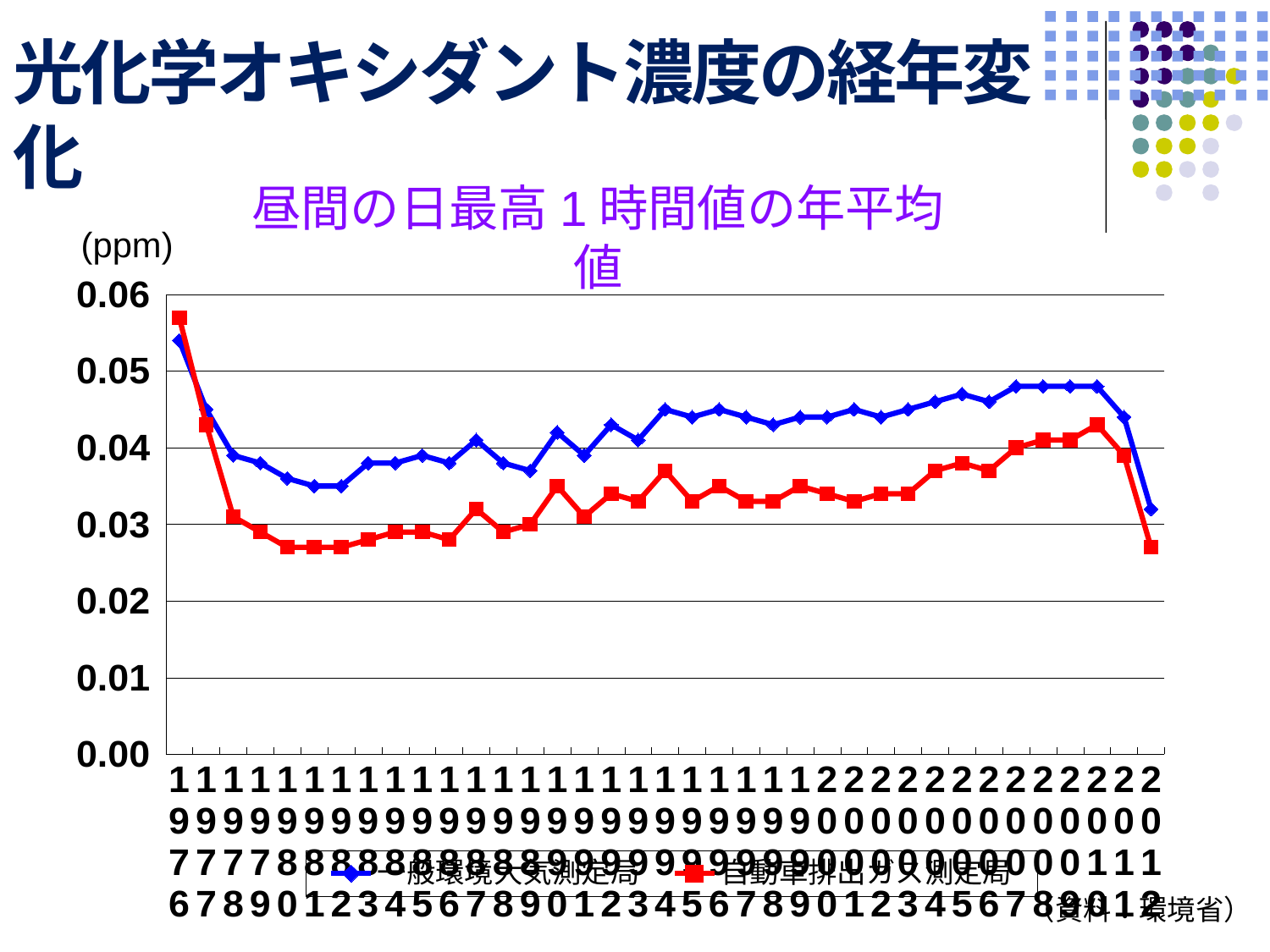

光化学オキシダント濃度の経年変化
昼間の日最高1時間値の年平均値
(ppm)

### Chart

| Category | 一般環境大気測定局 | 自動車排出ガス測定局 |
|---|---|---|
| 1976 | 0.054 | 0.057 |
| 1977 | 0.045 | 0.043 |
| 1978 | 0.039 | 0.031 |
| 1979 | 0.038 | 0.029 |
| 1980 | 0.036 | 0.027 |
| 1981 | 0.035 | 0.027 |
| 1982 | 0.035 | 0.027 |
| 1983 | 0.038 | 0.028 |
| 1984 | 0.038 | 0.029 |
| 1985 | 0.039 | 0.029 |
| 1986 | 0.038 | 0.028 |
| 1987 | 0.041 | 0.032 |
| 1988 | 0.038 | 0.029 |
| 1989 | 0.037 | 0.03 |
| 1990 | 0.042 | 0.035 |
| 1991 | 0.039 | 0.031 |
| 1992 | 0.043 | 0.034 |
| 1993 | 0.041 | 0.033 |
| 1994 | 0.045 | 0.037 |
| 1995 | 0.044 | 0.033 |
| 1996 | 0.045 | 0.035 |
| 1997 | 0.044 | 0.033 |
| 1998 | 0.043 | 0.033 |
| 1999 | 0.044 | 0.035 |
| 2000 | 0.044 | 0.034 |
| 2001 | 0.045 | 0.033 |
| 2002 | 0.044 | 0.034 |
| 2003 | 0.045 | 0.034 |
| 2004 | 0.046 | 0.037 |
| 2005 | 0.047 | 0.038 |
| 2006 | 0.046 | 0.037 |
| 2007 | 0.048 | 0.04 |
| 2008 | 0.048 | 0.041 |
| 2009 | 0.048 | 0.041 |
| 2010 | 0.048 | 0.043 |
| 2011 | 0.044 | 0.039 |
| 2012 | 0.032 | 0.027 |
（資料：環境省）